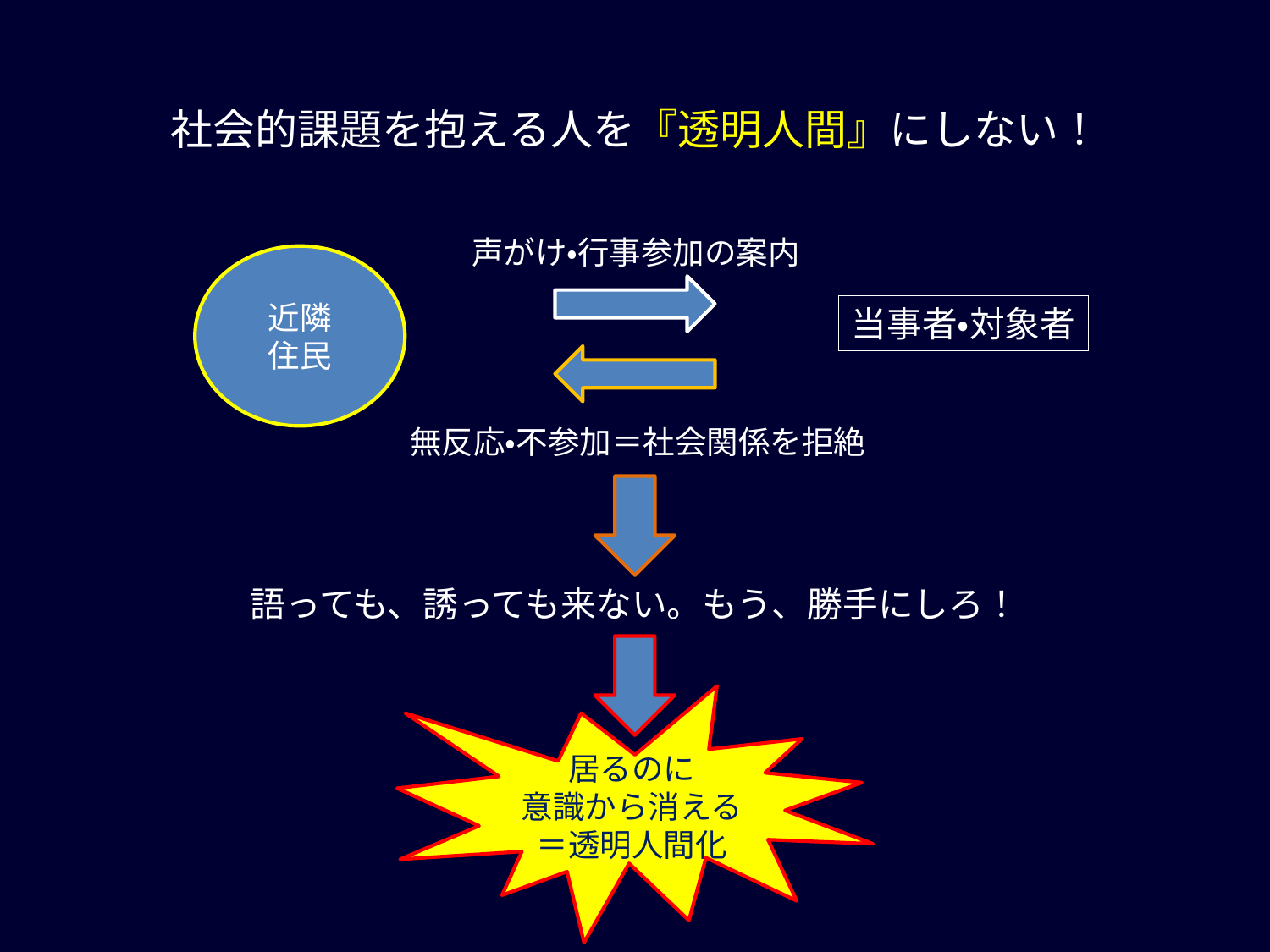

社会的課題を抱える人を『透明人間』にしない！
声がけ・行事参加の案内
近隣
住民

当事者・対象者

無反応・不参加＝社会関係を拒絶

語っても、誘っても来ない。もう、勝手にしろ！

居るのに
意識から消える
＝透明人間化